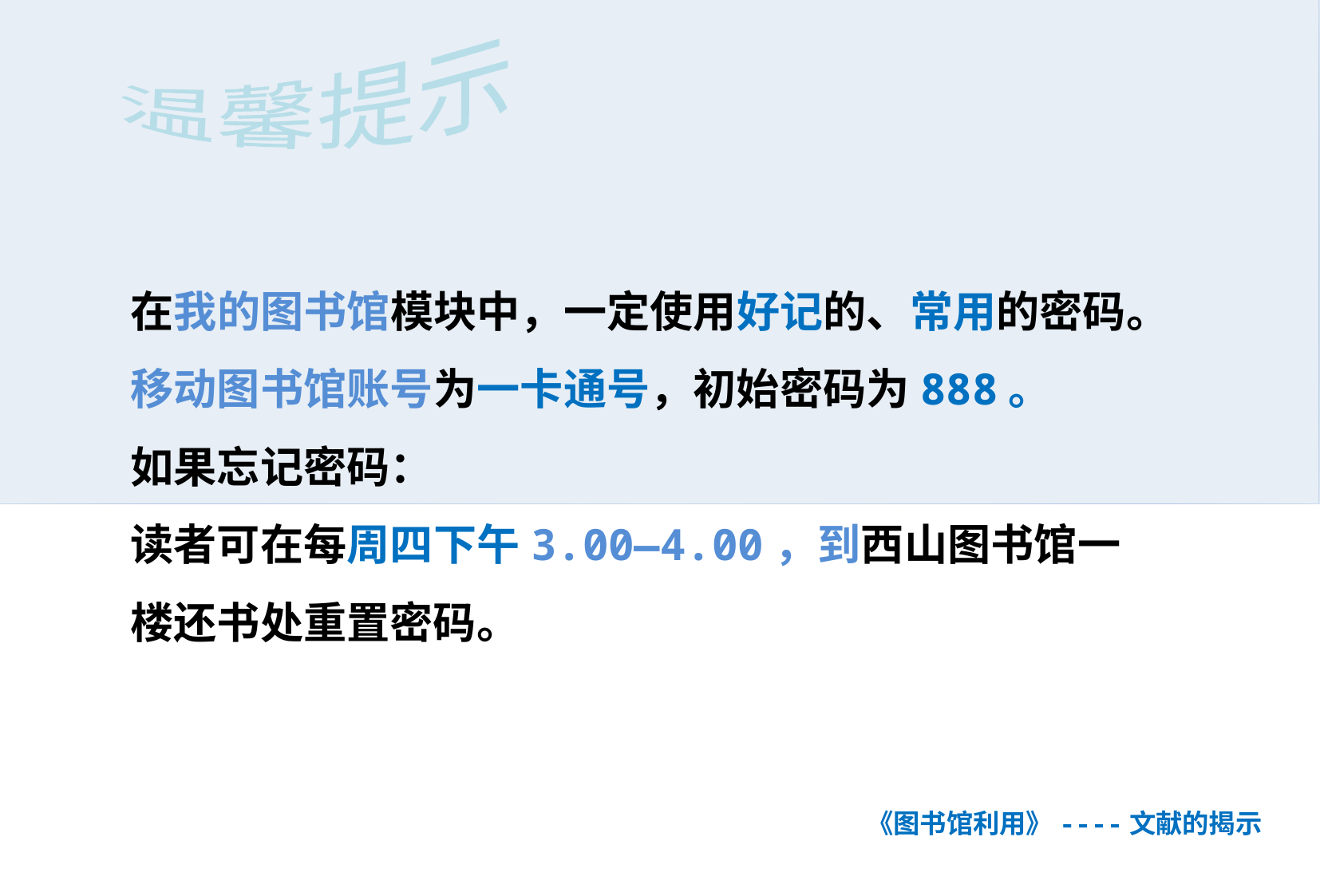

温馨提示
在我的图书馆模块中，一定使用好记的、常用的密码。
移动图书馆账号为一卡通号，初始密码为888。
如果忘记密码：
读者可在每周四下午3.00—4.00，到西山图书馆一楼还书处重置密码。

《图书馆利用》----文献的揭示